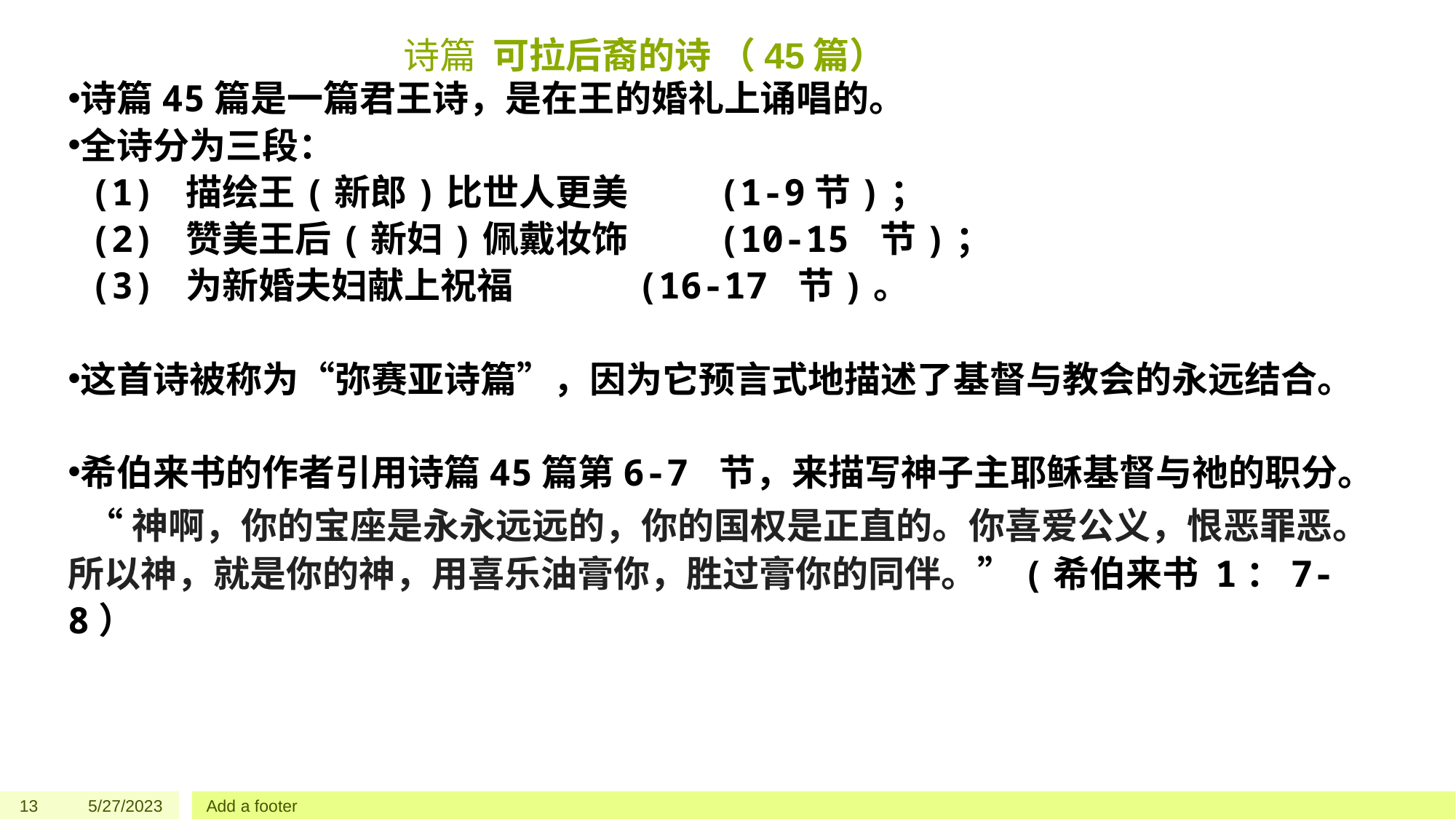

# 诗篇  可拉后裔的诗 （45篇）
诗篇45篇是一篇君王诗，是在王的婚礼上诵唱的。
全诗分为三段：
 (1) 描绘王(新郎)比世人更美          (1-9节)；
 (2) 赞美王后(新妇)佩戴妆饰          (10-15 节)；
 (3) 为新婚夫妇献上祝福              (16-17 节)。

这首诗被称为“弥赛亚诗篇”，因为它预言式地描述了基督与教会的永远结合。

希伯来书的作者引用诗篇45篇第6-7 节，来描写神子主耶稣基督与祂的职分。
  “神啊，你的宝座是永永远远的，你的国权是正直的。你喜爱公义，恨恶罪恶。所以神，就是你的神，用喜乐油膏你，胜过膏你的同伴。”(希伯来书 1：7-8）

13
5/27/2023
Add a footer